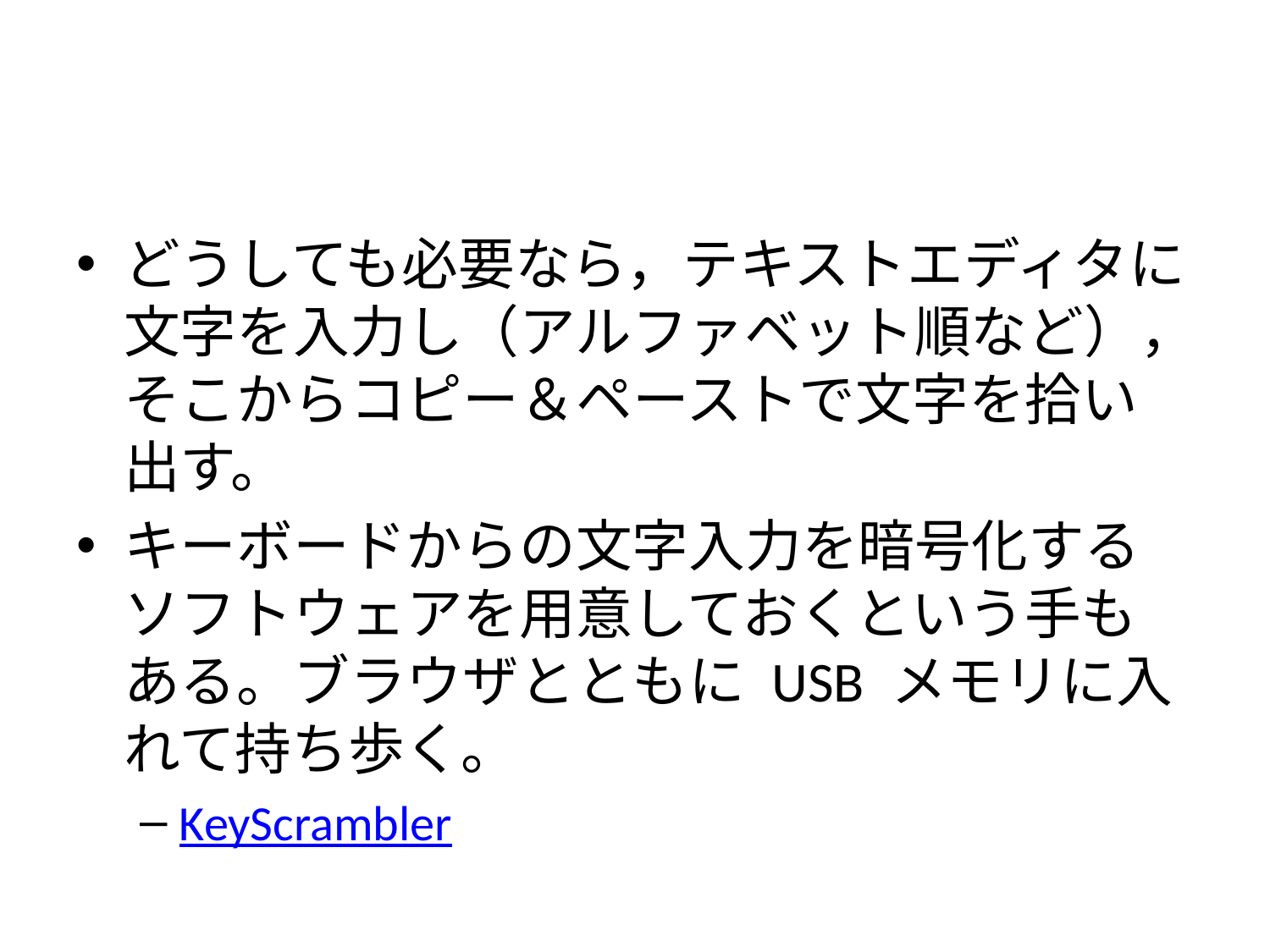

#
どうしても必要なら，テキストエディタに文字を入力し（アルファベット順など），そこからコピー＆ペーストで文字を拾い出す。
キーボードからの文字入力を暗号化するソフトウェアを用意しておくという手もある。ブラウザとともに USB メモリに入れて持ち歩く。
KeyScrambler